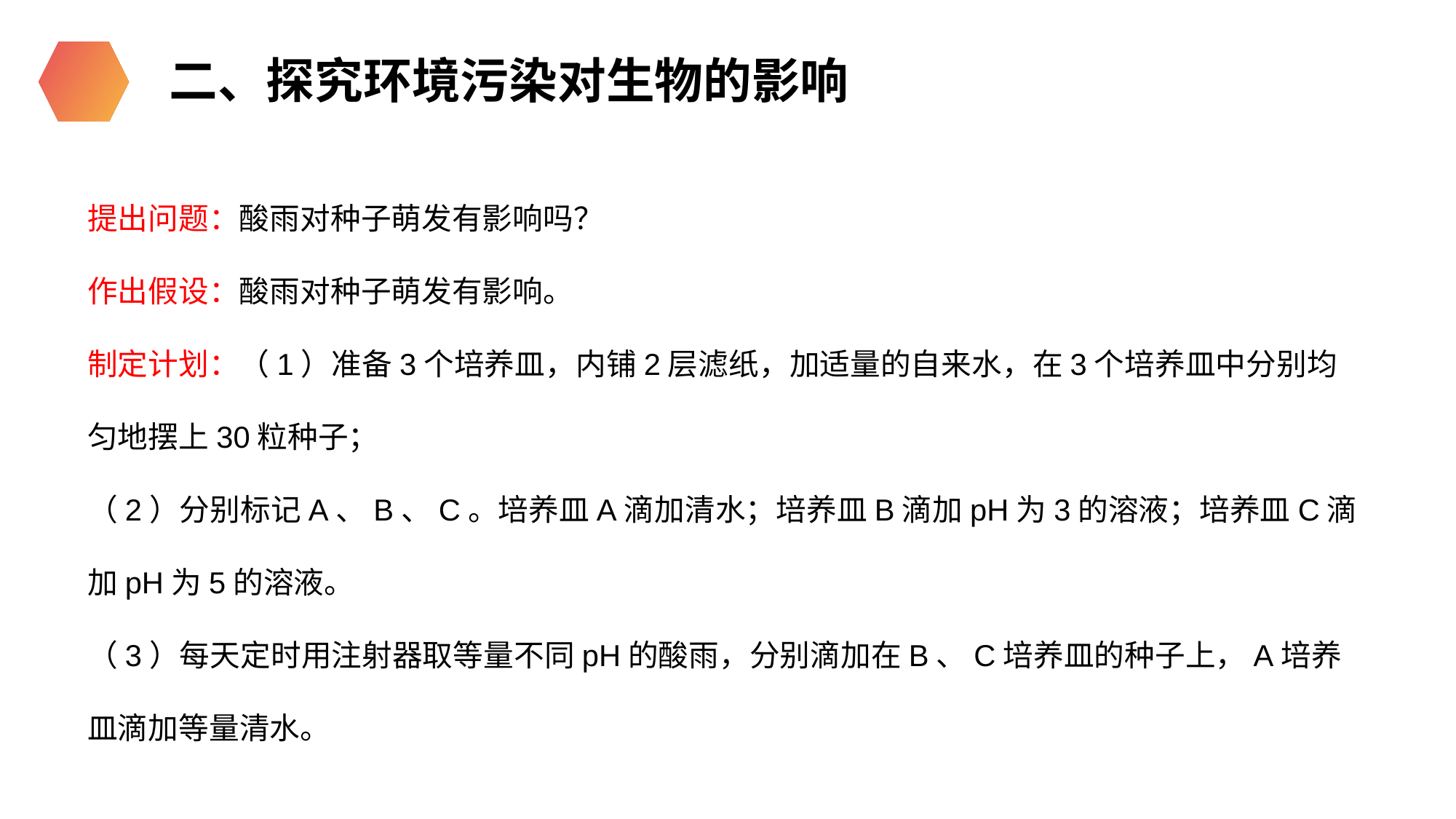

二、探究环境污染对生物的影响
提出问题：酸雨对种子萌发有影响吗？
作出假设：酸雨对种子萌发有影响。
制定计划：（1）准备3个培养皿，内铺2层滤纸，加适量的自来水，在3个培养皿中分别均匀地摆上30粒种子；
（2）分别标记A、B、C。培养皿A滴加清水；培养皿B滴加pH为3的溶液；培养皿C滴加pH为5的溶液。
（3）每天定时用注射器取等量不同pH的酸雨，分别滴加在B、C培养皿的种子上，A培养皿滴加等量清水。